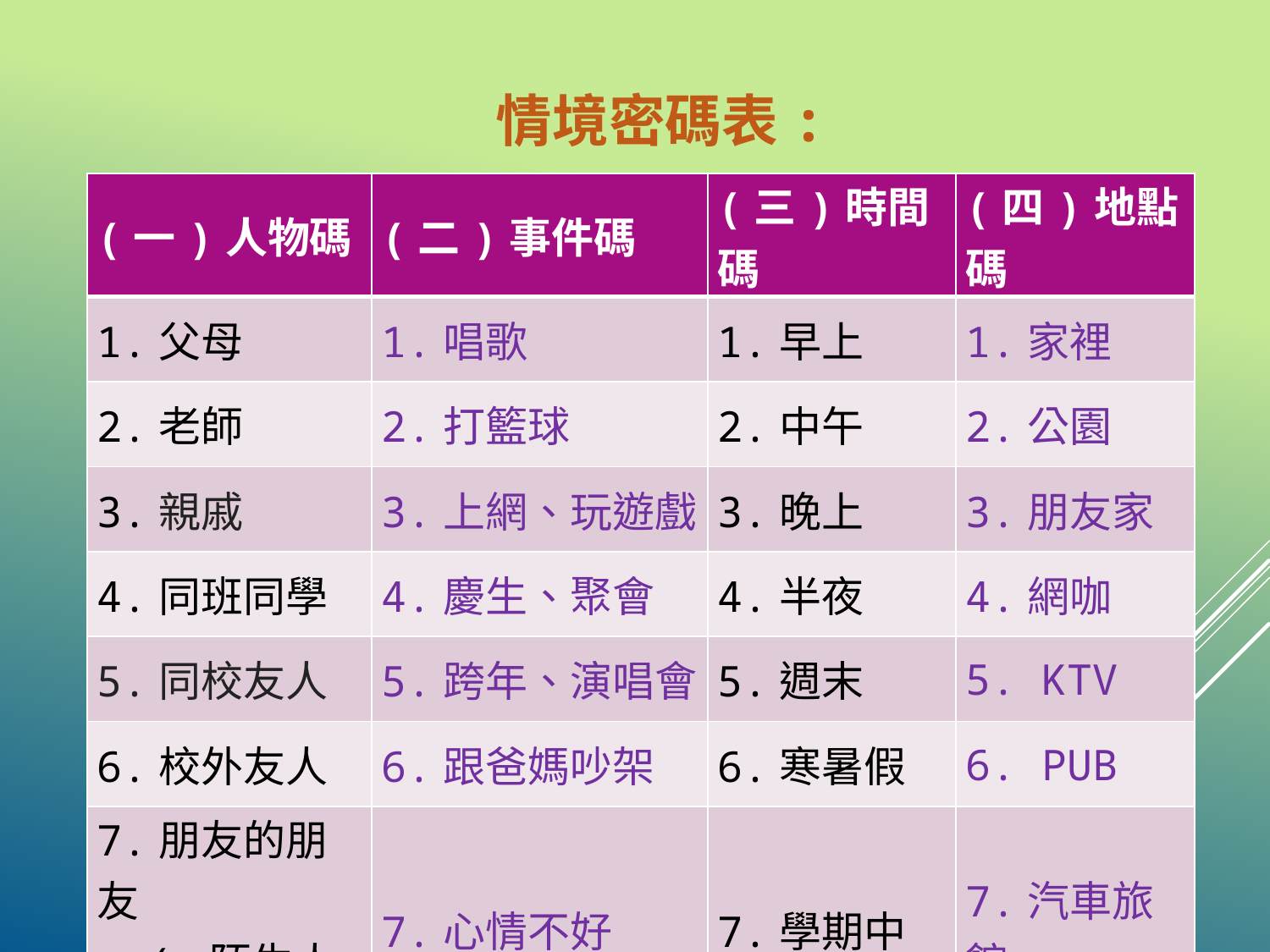

情境密碼表:
| (一)人物碼 | (二)事件碼 | (三)時間碼 | (四)地點碼 |
| --- | --- | --- | --- |
| 1.父母 | 1.唱歌 | 1.早上 | 1.家裡 |
| 2.老師 | 2.打籃球 | 2.中午 | 2.公園 |
| 3.親戚 | 3.上網、玩遊戲 | 3.晚上 | 3.朋友家 |
| 4.同班同學 | 4.慶生、聚會 | 4.半夜 | 4.網咖 |
| 5.同校友人 | 5.跨年、演唱會 | 5.週末 | 5. KTV |
| 6.校外友人 | 6.跟爸媽吵架 | 6.寒暑假 | 6. PUB |
| 7.朋友的朋友 ( 陌生人 ) | 7.心情不好 | 7.學期中 | 7.汽車旅館 |